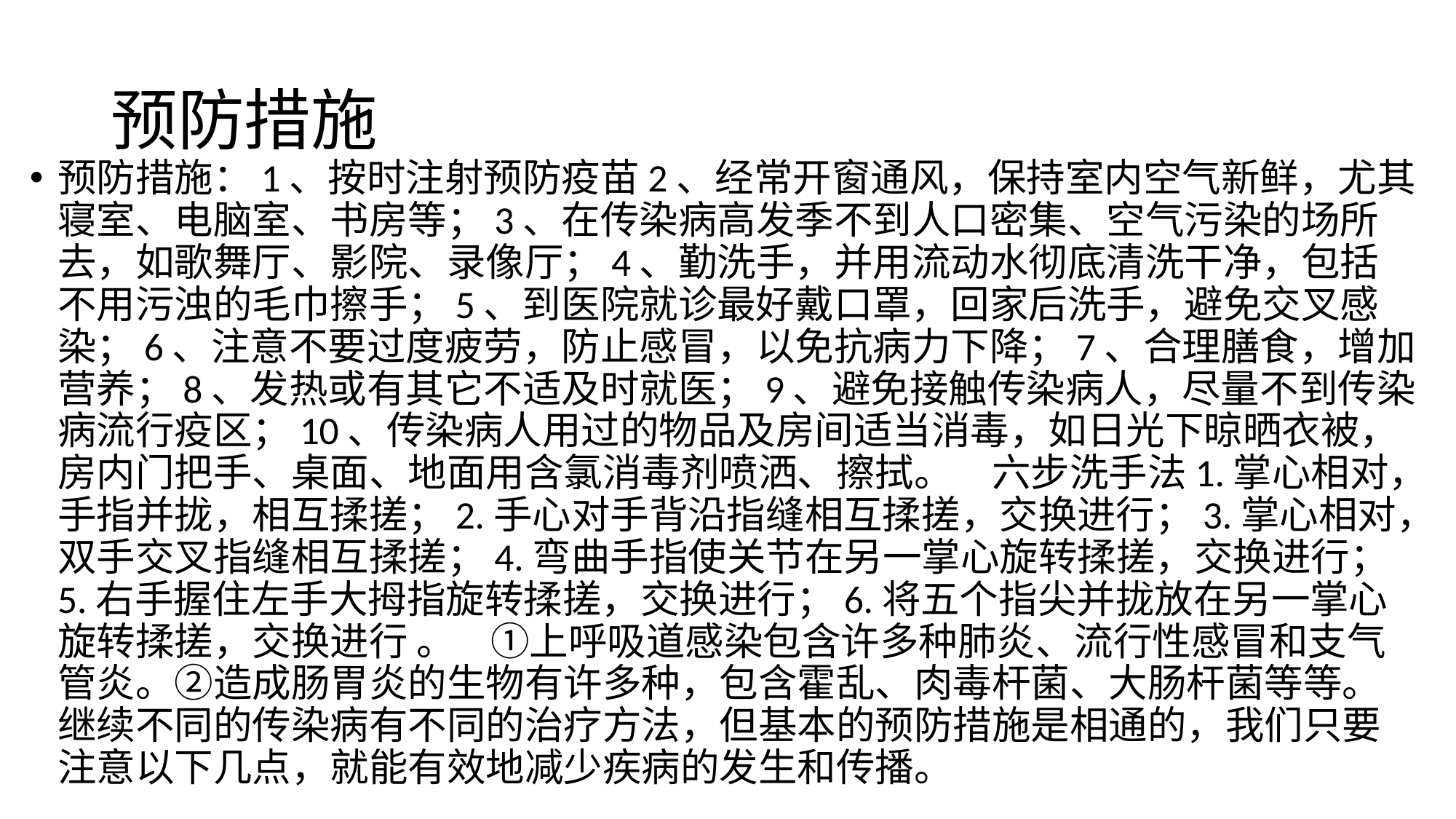

# 预防措施
预防措施：1、按时注射预防疫苗2、经常开窗通风，保持室内空气新鲜，尤其寝室、电脑室、书房等；3、在传染病高发季不到人口密集、空气污染的场所去，如歌舞厅、影院、录像厅；4、勤洗手，并用流动水彻底清洗干净，包括不用污浊的毛巾擦手；5、到医院就诊最好戴口罩，回家后洗手，避免交叉感染；6、注意不要过度疲劳，防止感冒，以免抗病力下降；7、合理膳食，增加营养；8、发热或有其它不适及时就医；9、避免接触传染病人，尽量不到传染病流行疫区；10、传染病人用过的物品及房间适当消毒，如日光下晾晒衣被，房内门把手、桌面、地面用含氯消毒剂喷洒、擦拭。　六步洗手法1.掌心相对，手指并拢，相互揉搓；2.手心对手背沿指缝相互揉搓，交换进行；3.掌心相对，双手交叉指缝相互揉搓；4.弯曲手指使关节在另一掌心旋转揉搓，交换进行；5.右手握住左手大拇指旋转揉搓，交换进行；6.将五个指尖并拢放在另一掌心旋转揉搓，交换进行 。    ①上呼吸道感染包含许多种肺炎、流行性感冒和支气管炎。②造成肠胃炎的生物有许多种，包含霍乱、肉毒杆菌、大肠杆菌等等。继续不同的传染病有不同的治疗方法，但基本的预防措施是相通的，我们只要注意以下几点，就能有效地减少疾病的发生和传播。